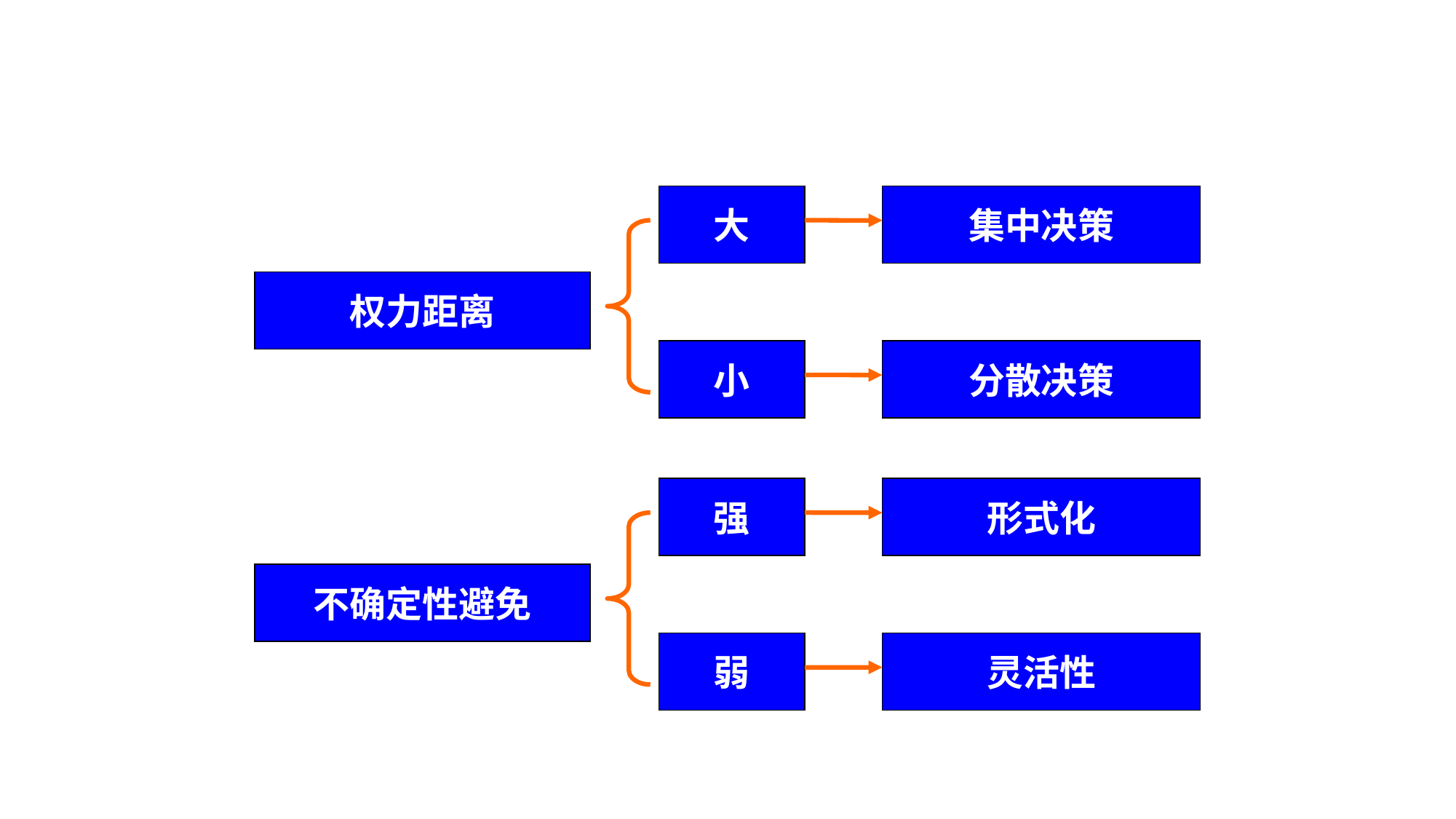

在应用组织理论中的文化相对性
大
集中决策

权力距离
小
分散决策

强
形式化

不确定性避免
弱
灵活性